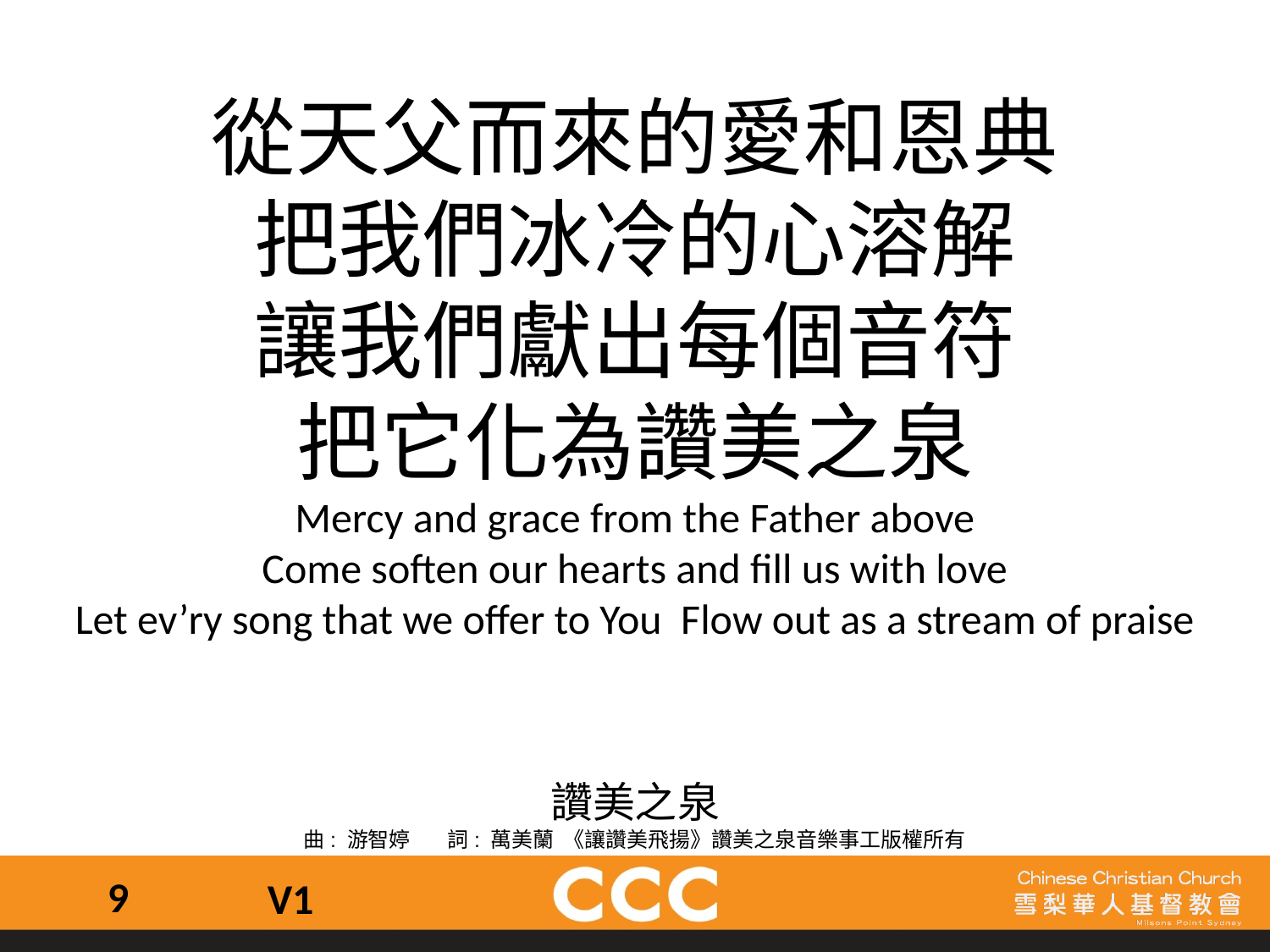

從天父而來的愛和恩典
把我們冰冷的心溶解
讓我們獻出每個音符
把它化為讚美之泉
Mercy and grace from the Father above
Come soften our hearts and fill us with love
Let ev’ry song that we offer to You  Flow out as a stream of praise
讚美之泉
曲: 游智婷        詞: 萬美蘭  《讓讚美飛揚》讚美之泉音樂事工版權所有
9
V1